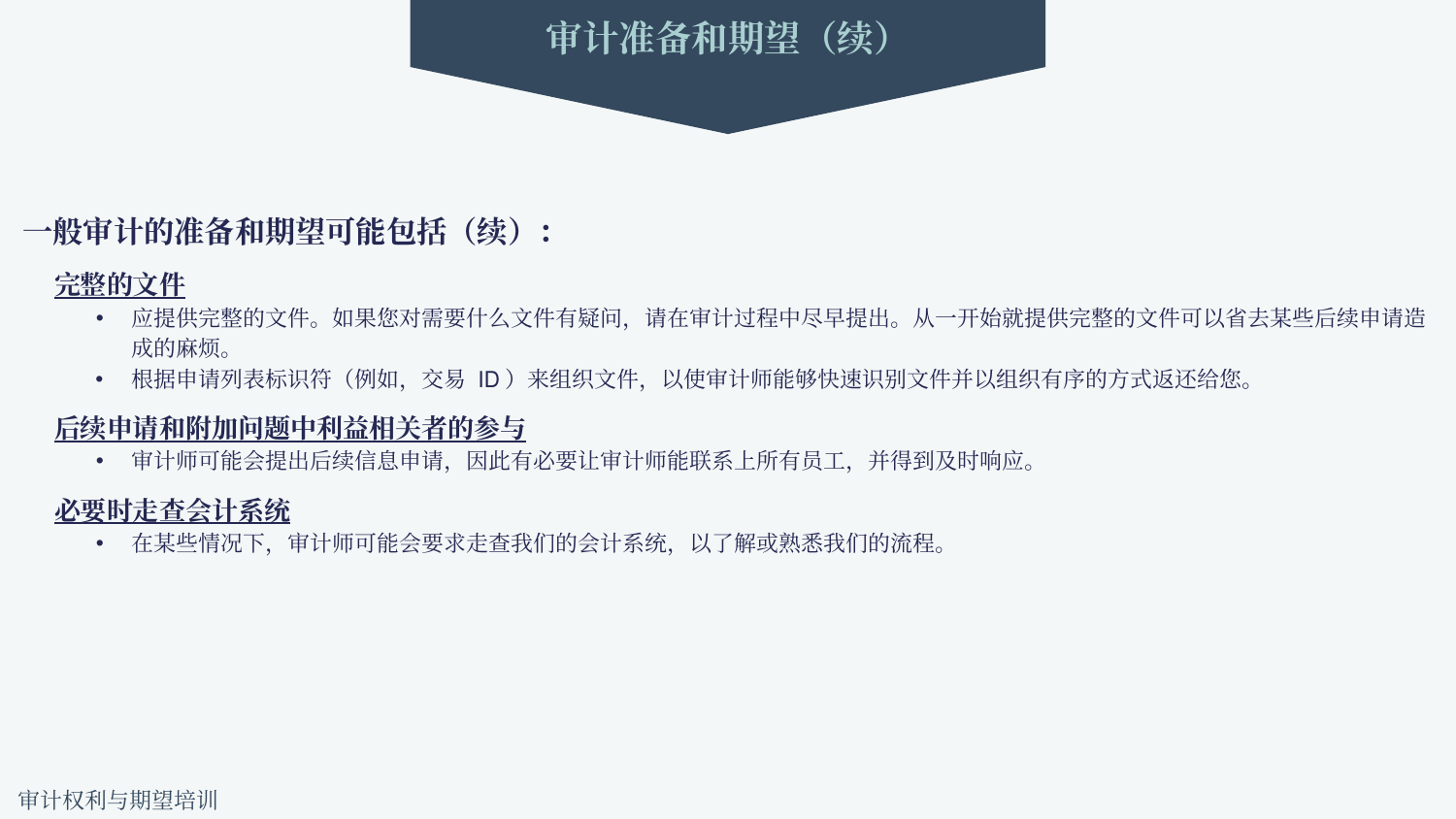

审计准备和期望（续）
一般审计的准备和期望可能包括（续）：
完整的文件
应提供完整的文件。如果您对需要什么文件有疑问，请在审计过程中尽早提出。从一开始就提供完整的文件可以省去某些后续申请造成的麻烦。
根据申请列表标识符（例如，交易 ID）来组织文件，以使审计师能够快速识别文件并以组织有序的方式返还给您。
后续申请和附加问题中利益相关者的参与
审计师可能会提出后续信息申请，因此有必要让审计师能联系上所有员工，并得到及时响应。
必要时走查会计系统
在某些情况下，审计师可能会要求走查我们的会计系统，以了解或熟悉我们的流程。